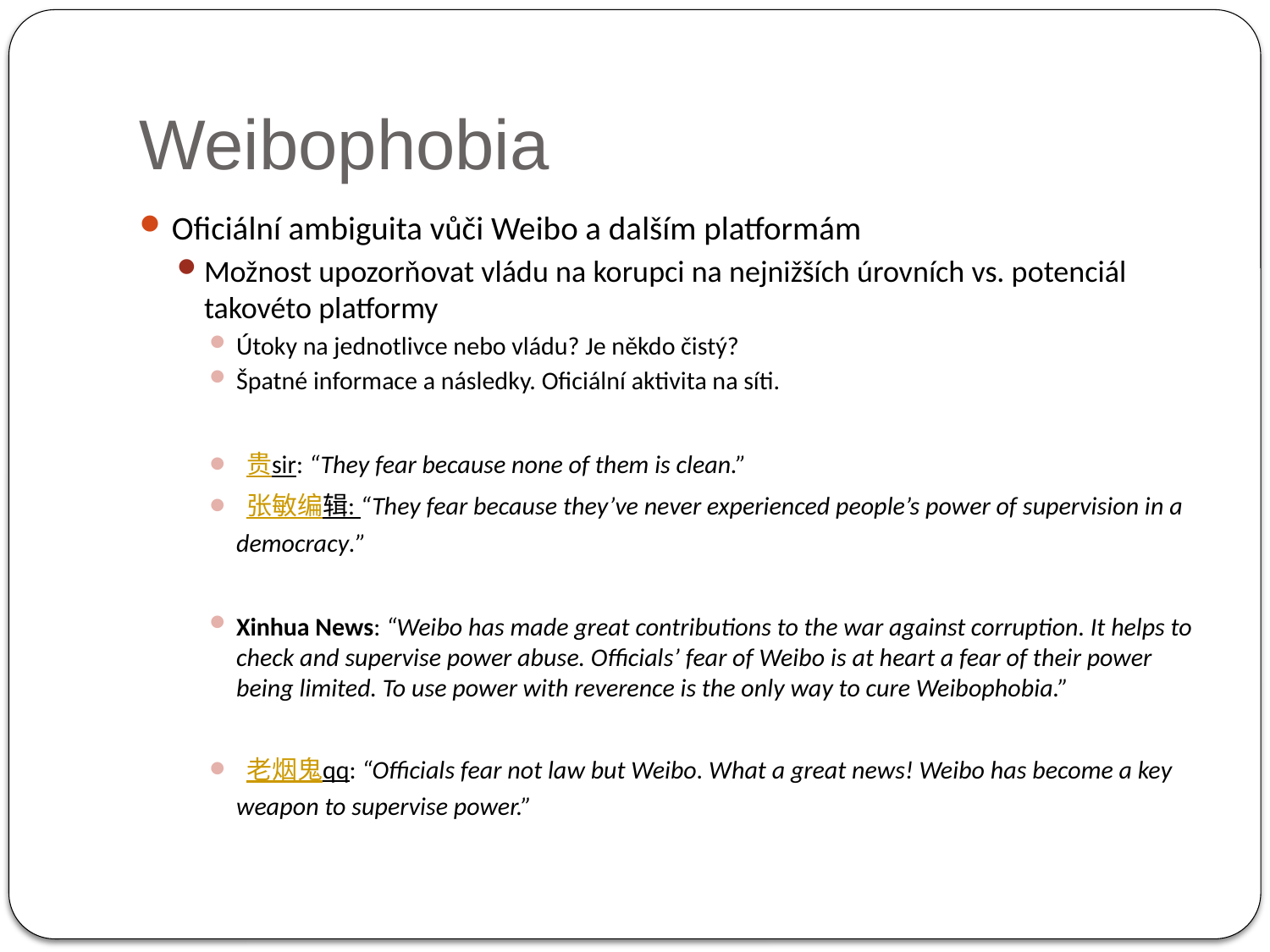

# Weibophobia
Oficiální ambiguita vůči Weibo a dalším platformám
Možnost upozorňovat vládu na korupci na nejnižších úrovních vs. potenciál takovéto platformy
Útoky na jednotlivce nebo vládu? Je někdo čistý?
Špatné informace a následky. Oficiální aktivita na síti.

 贵sir: “They fear because none of them is clean.”
 张敏编辑: “They fear because they’ve never experienced people’s power of supervision in a democracy.”

Xinhua News: “Weibo has made great contributions to the war against corruption. It helps to check and supervise power abuse. Officials’ fear of Weibo is at heart a fear of their power being limited. To use power with reverence is the only way to cure Weibophobia.”

 老烟鬼qq: “Officials fear not law but Weibo. What a great news! Weibo has become a key weapon to supervise power.”